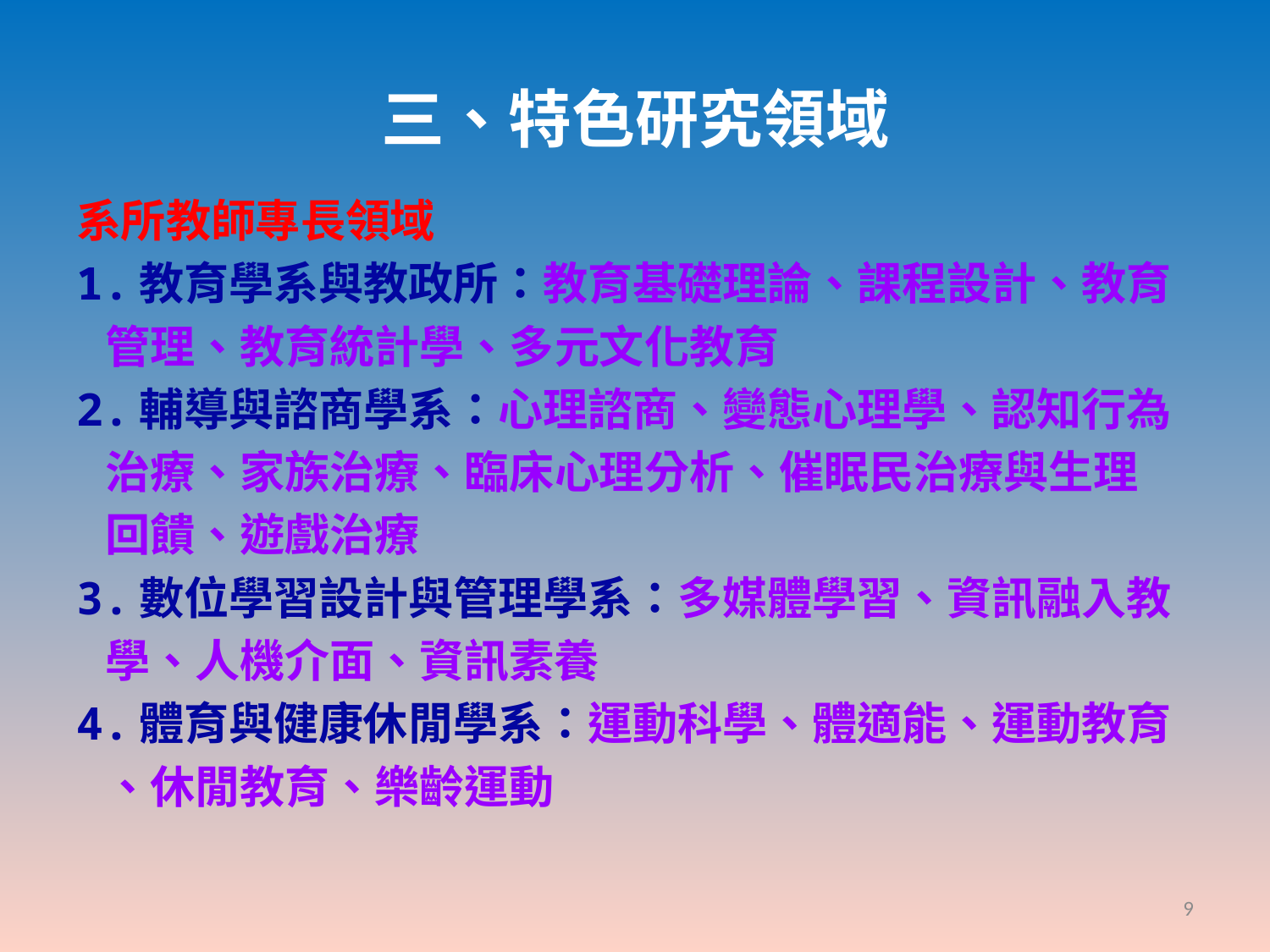

# 三、特色研究領域
系所教師專長領域
1.教育學系與教政所：教育基礎理論、課程設計、教育
  管理、教育統計學、多元文化教育
2.輔導與諮商學系：心理諮商、變態心理學、認知行為
  治療、家族治療、臨床心理分析、催眠民治療與生理
  回饋、遊戲治療
3.數位學習設計與管理學系：多媒體學習、資訊融入教
  學、人機介面、資訊素養
4.體育與健康休閒學系：運動科學、體適能、運動教育
  、休閒教育、樂齡運動

9